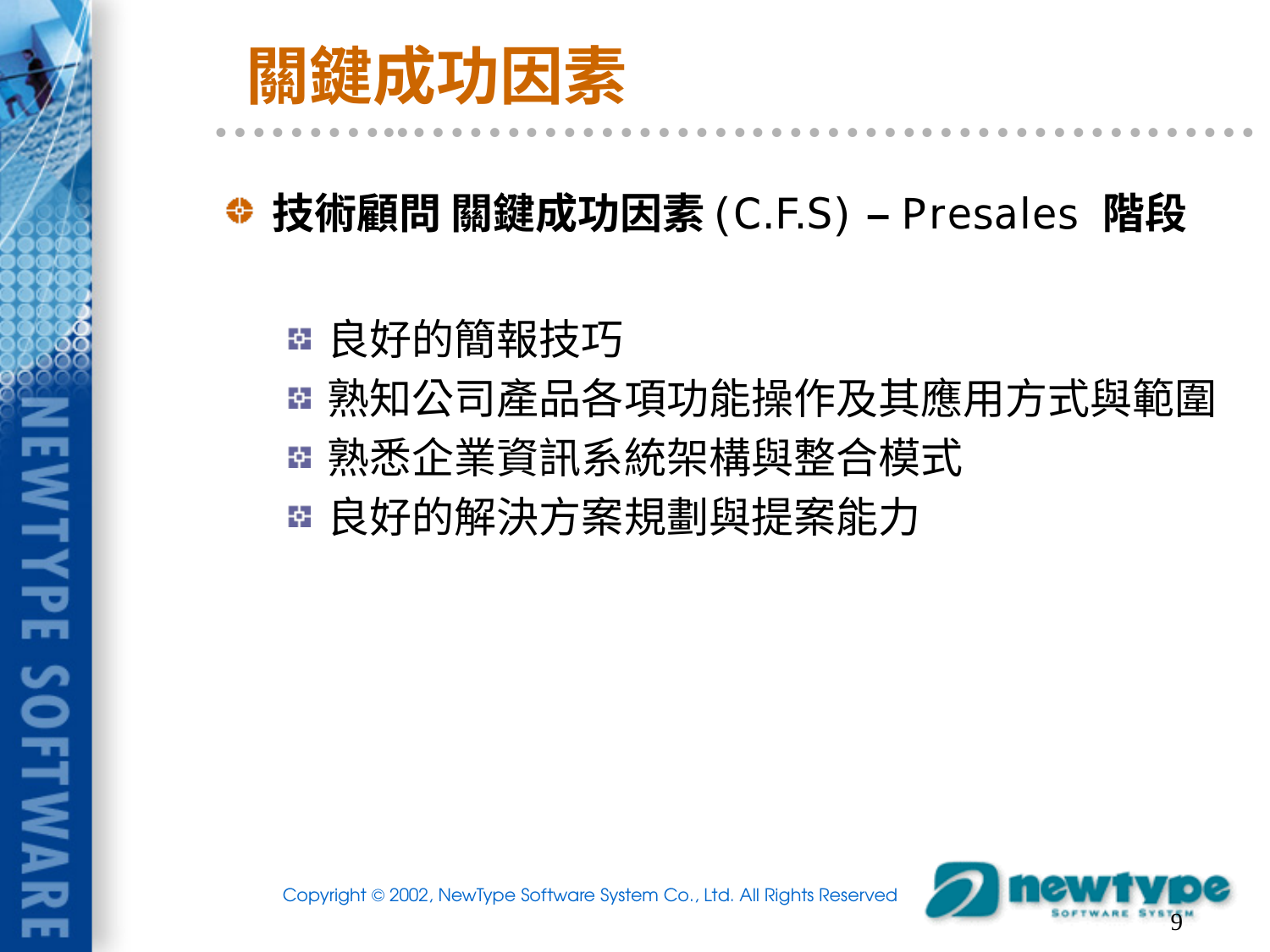

# 關鍵成功因素
技術顧問 關鍵成功因素(C.F.S) – Presales 階段

良好的簡報技巧
熟知公司產品各項功能操作及其應用方式與範圍
熟悉企業資訊系統架構與整合模式
良好的解決方案規劃與提案能力
9